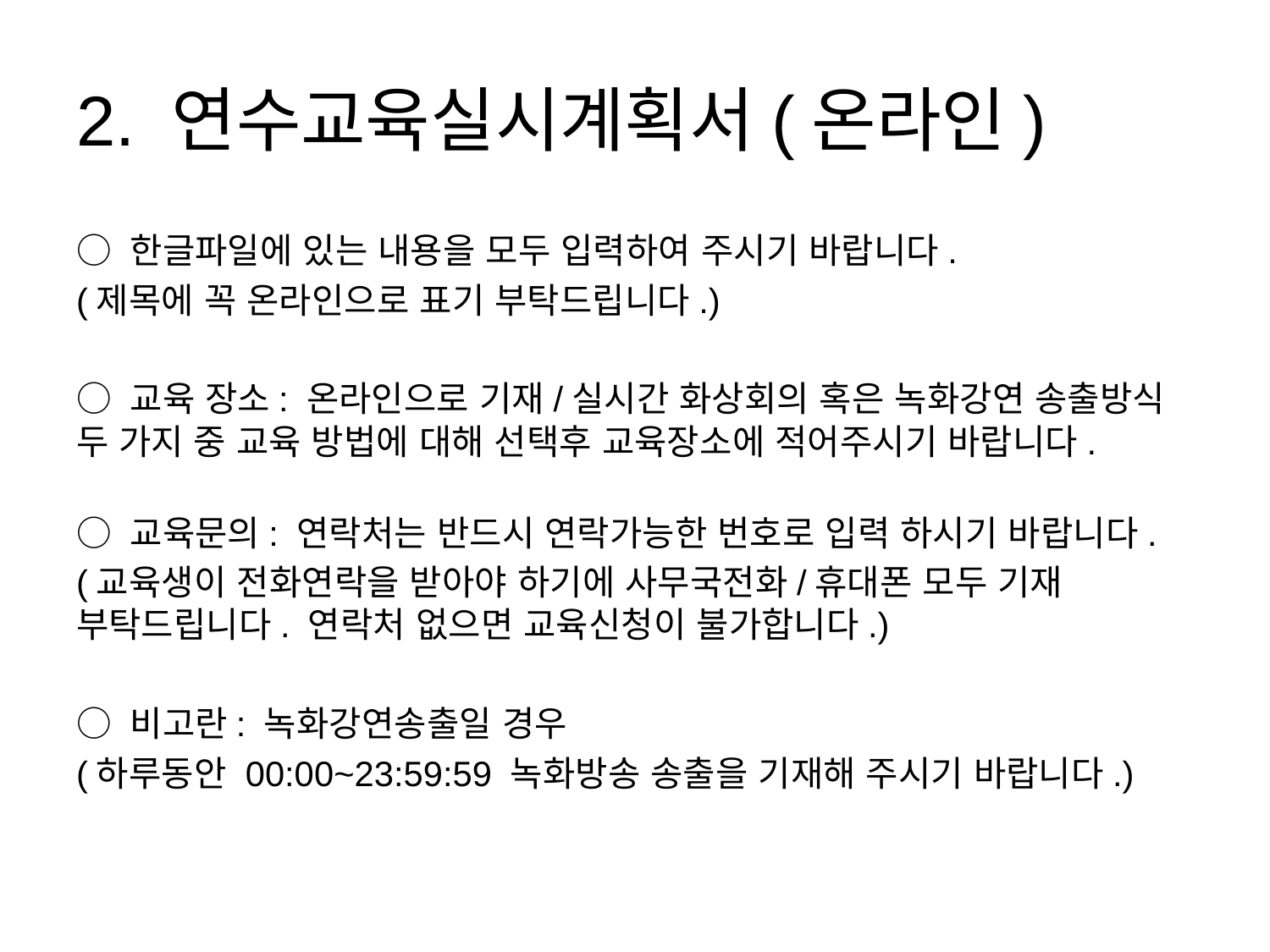

# 2. 연수교육실시계획서(온라인)
○ 한글파일에 있는 내용을 모두 입력하여 주시기 바랍니다.
(제목에 꼭 온라인으로 표기 부탁드립니다.)

○ 교육 장소: 온라인으로 기재/실시간 화상회의 혹은 녹화강연 송출방식 두 가지 중 교육 방법에 대해 선택후 교육장소에 적어주시기 바랍니다.
○ 교육문의: 연락처는 반드시 연락가능한 번호로 입력 하시기 바랍니다.
(교육생이 전화연락을 받아야 하기에 사무국전화/휴대폰 모두 기재 부탁드립니다. 연락처 없으면 교육신청이 불가합니다.)

○ 비고란: 녹화강연송출일 경우
(하루동안 00:00~23:59:59 녹화방송 송출을 기재해 주시기 바랍니다.)